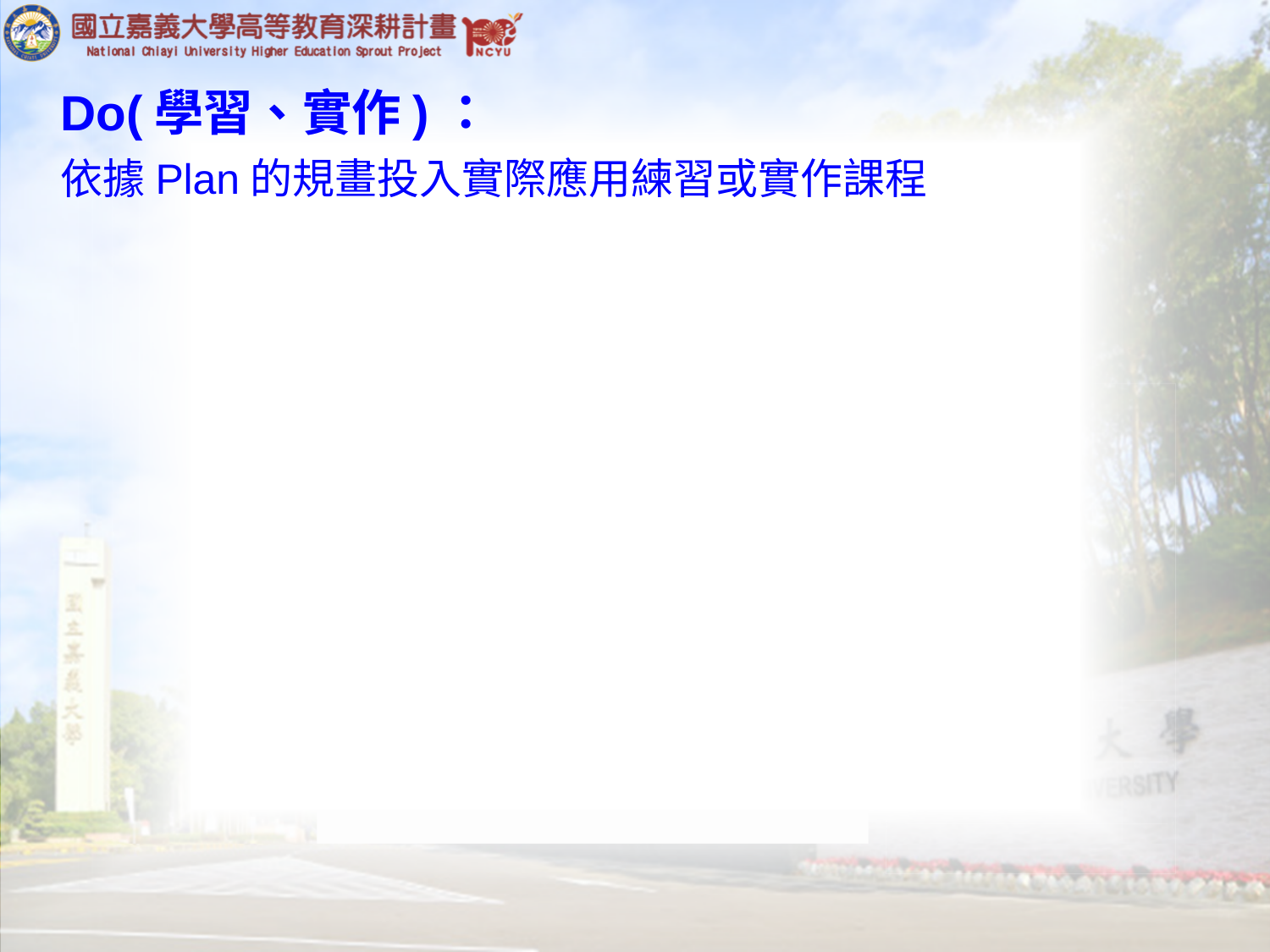

Do(學習、實作)：
依據Plan的規畫投入實際應用練習或實作課程
讓愛嘉速
嘉大植物園一起認植趣覽及DIY小課程、森林週-從林開始、外來種保育